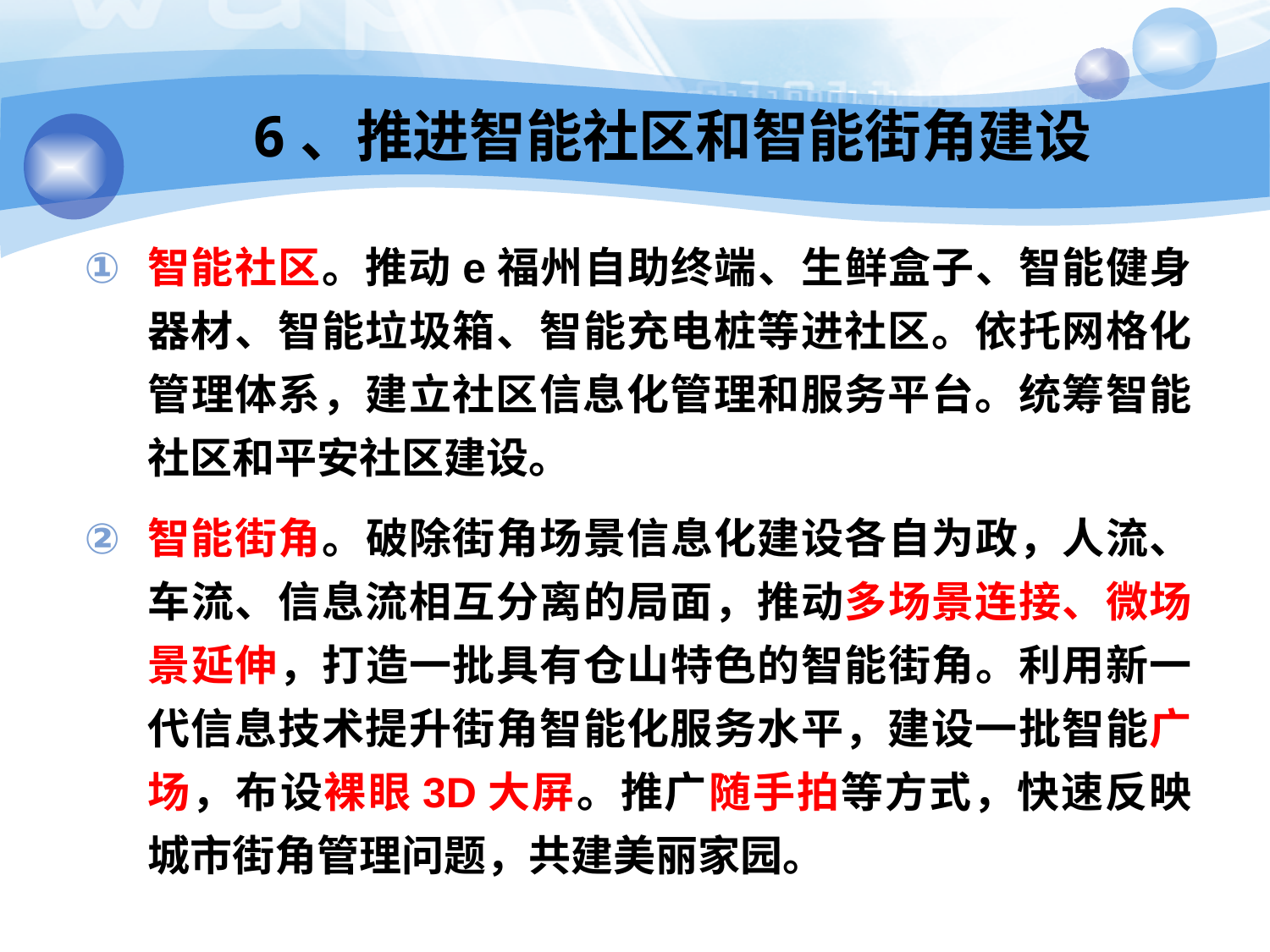

# 6、推进智能社区和智能街角建设
智能社区。推动e福州自助终端、生鲜盒子、智能健身器材、智能垃圾箱、智能充电桩等进社区。依托网格化管理体系，建立社区信息化管理和服务平台。统筹智能社区和平安社区建设。
智能街角。破除街角场景信息化建设各自为政，人流、车流、信息流相互分离的局面，推动多场景连接、微场景延伸，打造一批具有仓山特色的智能街角。利用新一代信息技术提升街角智能化服务水平，建设一批智能广场，布设裸眼3D大屏。推广随手拍等方式，快速反映城市街角管理问题，共建美丽家园。